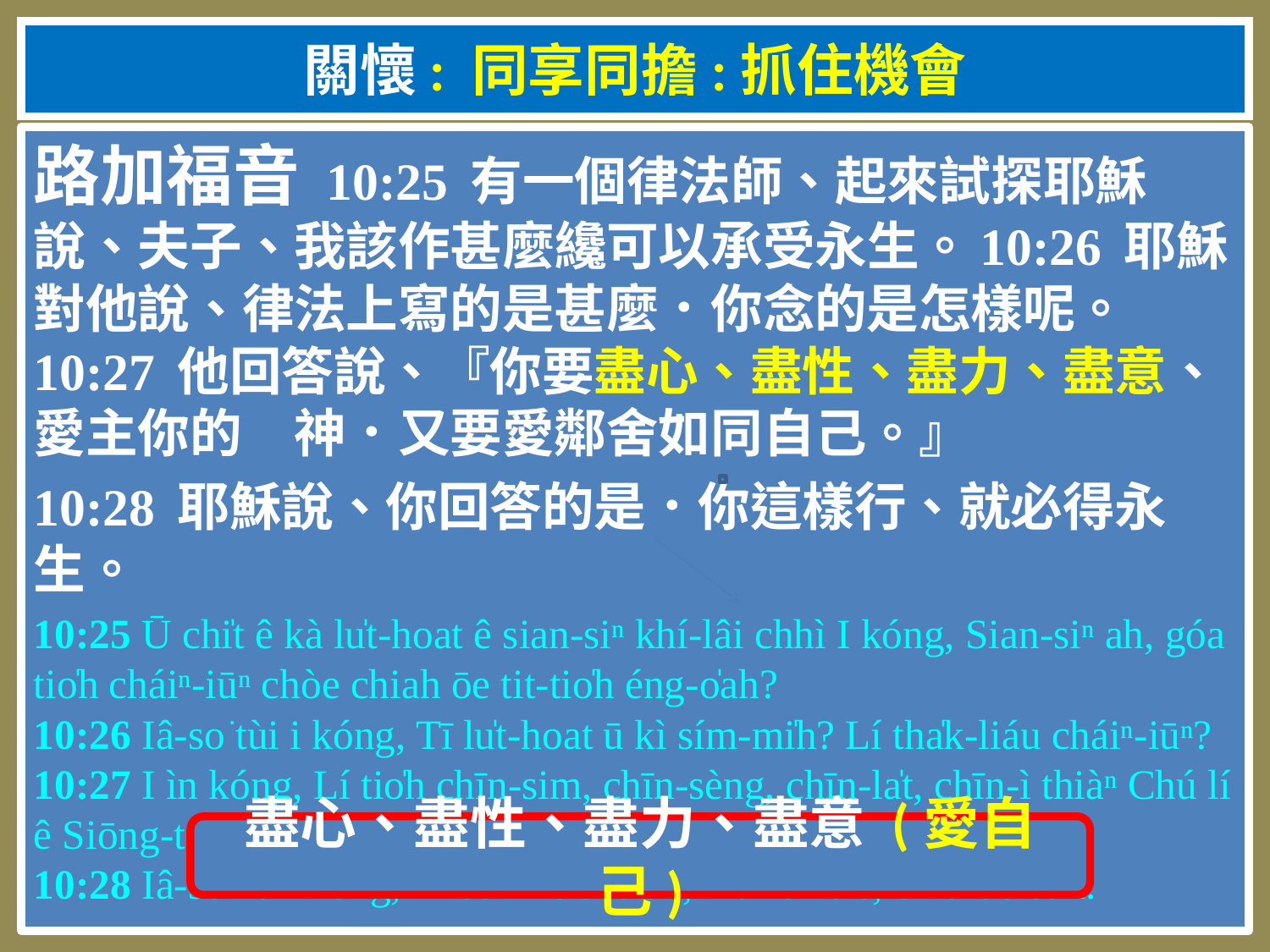

# 關懷: 同享同擔:抓住機會
路加福音 10:25 有一個律法師、起來試探耶穌說、夫子、我該作甚麼纔可以承受永生。10:26 耶穌對他說、律法上寫的是甚麼．你念的是怎樣呢。 10:27 他回答說、『你要盡心、盡性、盡力、盡意、愛主你的　神．又要愛鄰舍如同自己。』
10:28 耶穌說、你回答的是．你這樣行、就必得永生。
10:25 Ū chi̍t ê kà lu̍t-hoat ê sian-siⁿ khí-lâi chhì I kóng, Sian-siⁿ ah, góa tio̍h cháiⁿ-iūⁿ chòe chiah ōe tit-tio̍h éng-o̍ah?
10:26 Iâ-so͘ tùi i kóng, Tī lu̍t-hoat ū kì sím-mi̍h? Lí tha̍k-liáu cháiⁿ-iūⁿ?10:27 I ìn kóng, Lí tio̍h chīn-sim, chīn-sèng, chīn-la̍t, chīn-ì thiàⁿ Chú lí ê Siōng-tè; iā tio̍h thiàⁿ chhù-piⁿ chhin-chhiūⁿ ka-kī.
10:28 Iâ-so͘ kā i kóng, Lí só͘ ìn ê sī tio̍h; kiâⁿ chit-ê, chiū ōe o̍ah.

盡心、盡性、盡力、盡意 (愛自己)